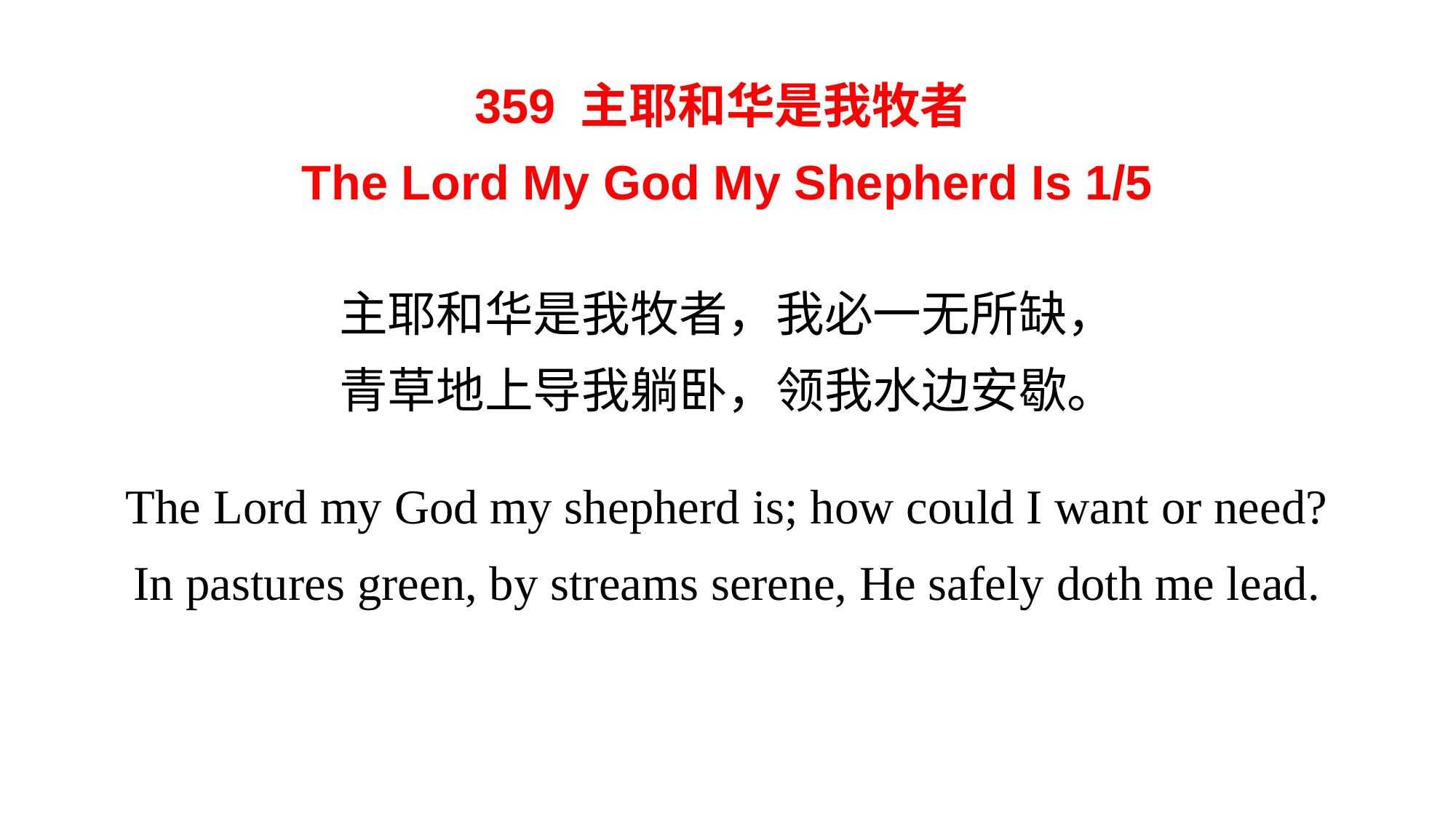

359 主耶和华是我牧者
The Lord My God My Shepherd Is 1/5
主耶和华是我牧者，我必一无所缺，
青草地上导我躺卧，领我水边安歇。

The Lord my God my shepherd is; how could I want or need?
In pastures green, by streams serene, He safely doth me lead.